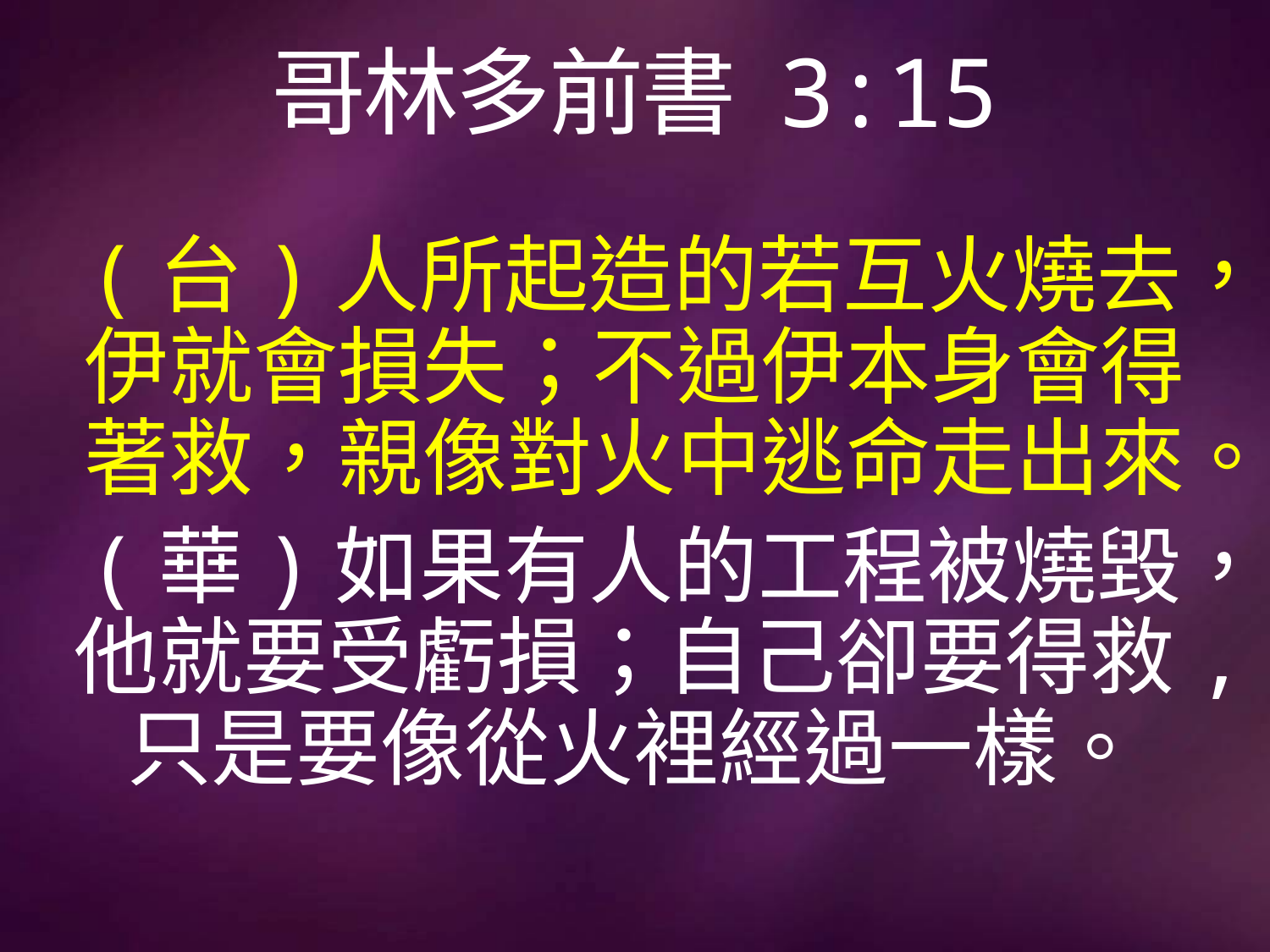

# 哥林多前書 3:15
(台)人所起造的若互火燒去，伊就會損失；不過伊本身會得著救，親像對火中逃命走出來。
(華)如果有人的工程被燒毀，他就要受虧損；自己卻要得救,只是要像從火裡經過一樣。